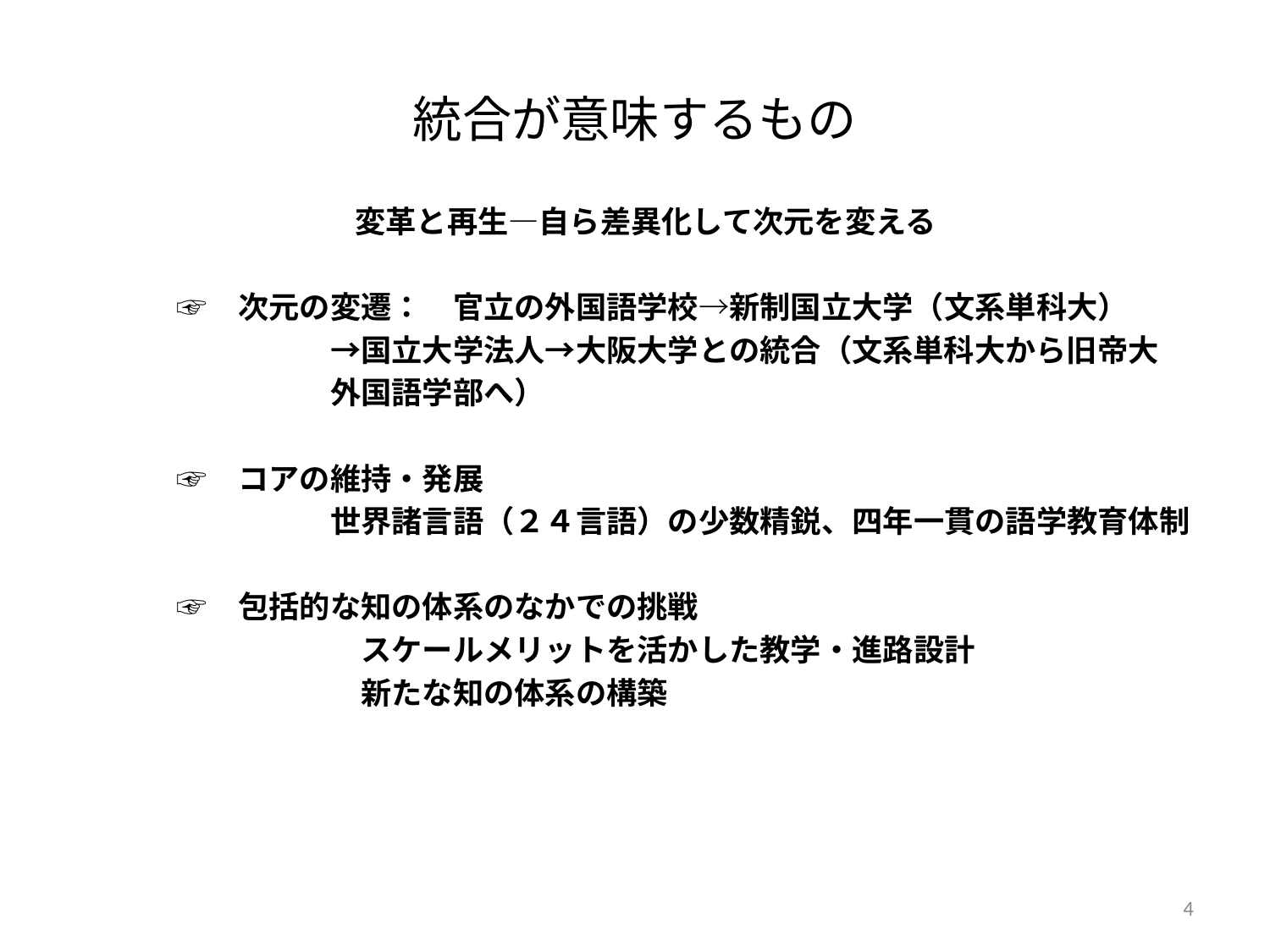

# 統合が意味するもの
　　　　　　　　　　　　　変革と再生―自ら差異化して次元を変える

　　　☞　次元の変遷：　官立の外国語学校→新制国立大学（文系単科大）
　　　　　　　　→国立大学法人→大阪大学との統合（文系単科大から旧帝大
　　　　　　　　外国語学部へ）

　　　☞　コアの維持・発展
　　　　　　　　世界諸言語（２４言語）の少数精鋭、四年一貫の語学教育体制

　　　☞　包括的な知の体系のなかでの挑戦
　　　　　　　　　スケールメリットを活かした教学・進路設計
　　　　　　　　　新たな知の体系の構築

4